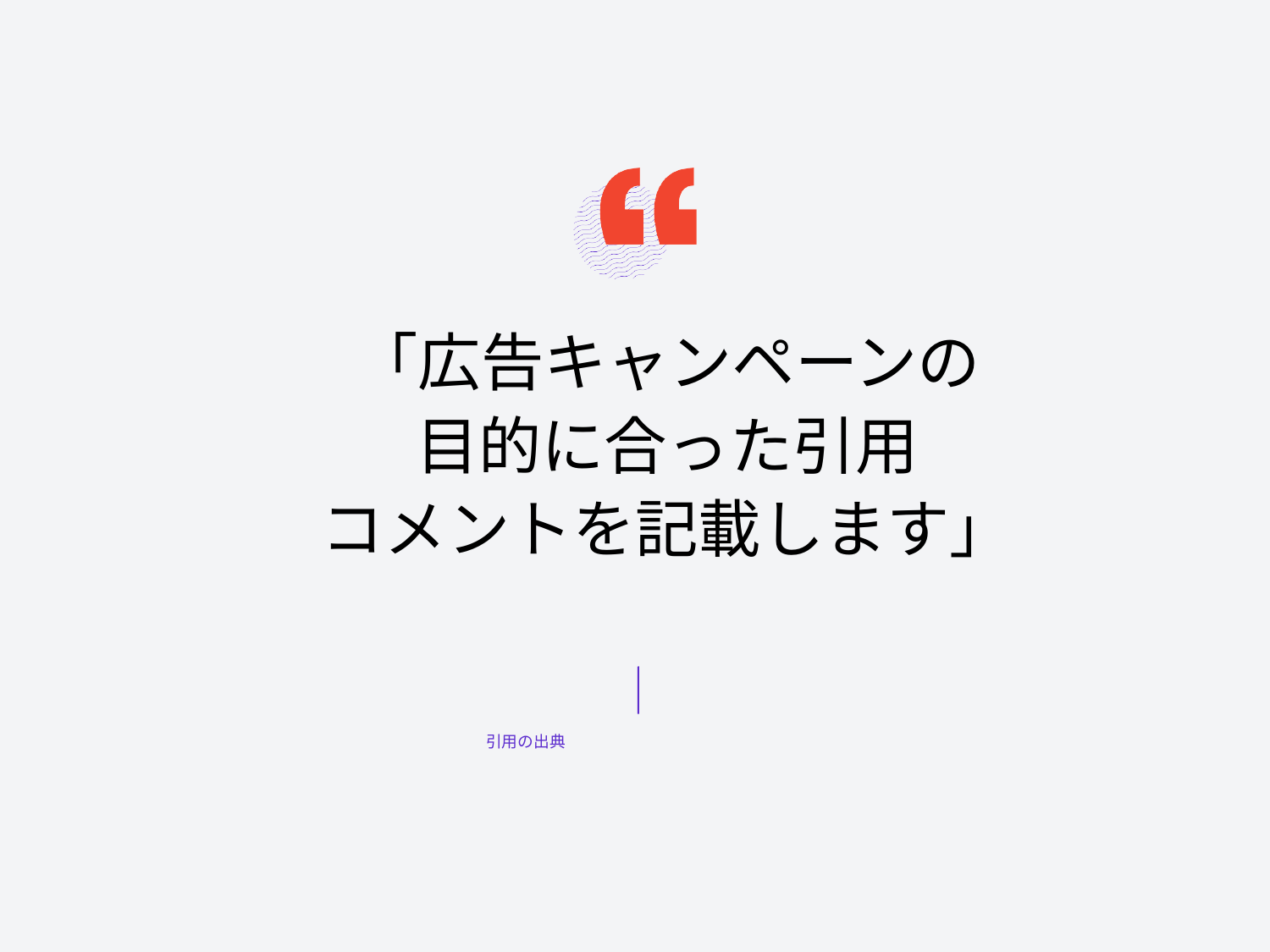

# 「広告キャンペーンの 目的に合った引用 コメントを記載します」

引用の出典